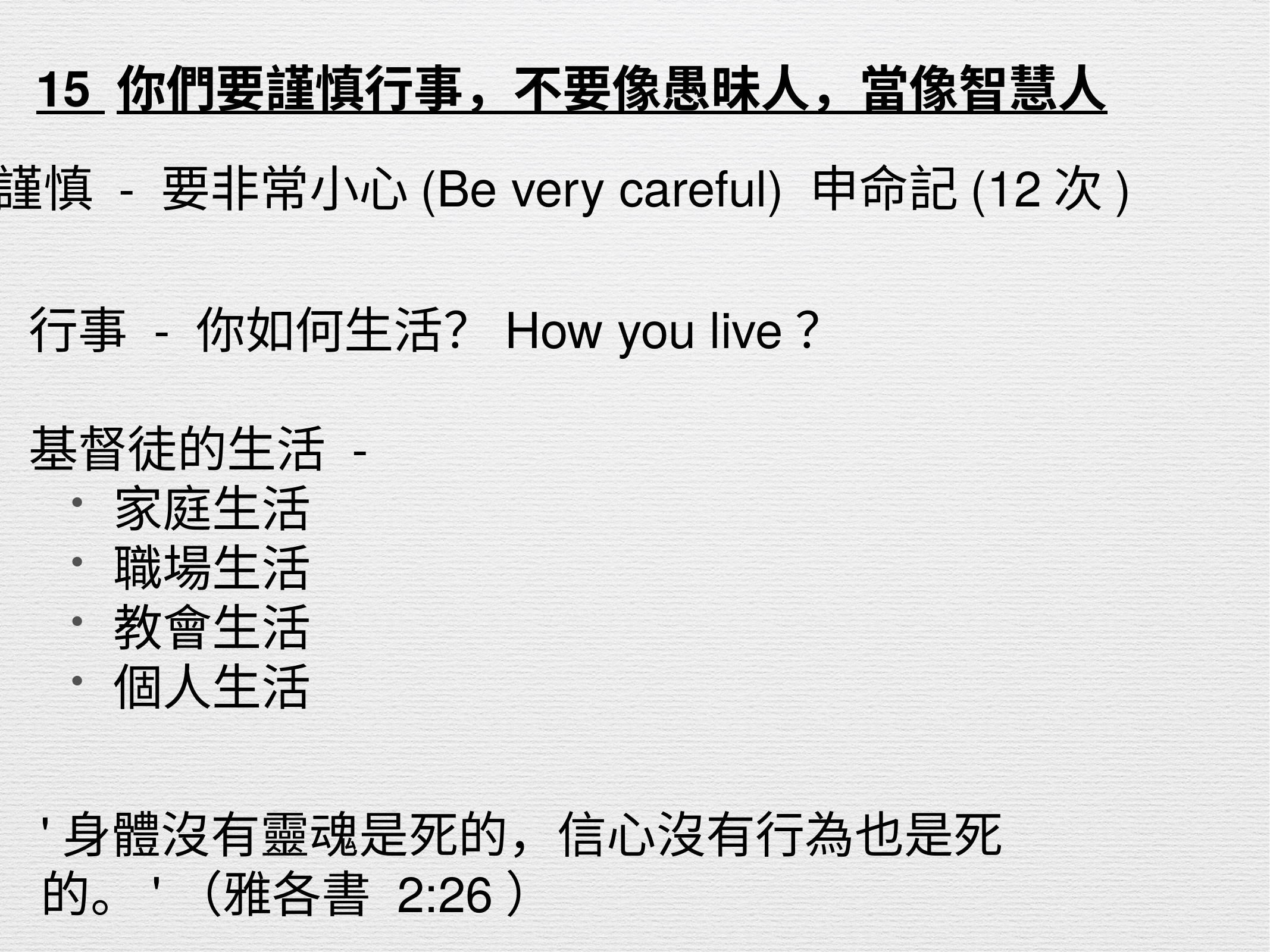

15 你們要謹慎行事，不要像愚昧人，當像智慧人
謹慎 - 要非常小心(Be very careful) 申命記(12次)
行事 - 你如何生活？How you live？

基督徒的生活 -
家庭生活
職場生活
教會生活
個人生活
'身體沒有靈魂是死的，信心沒有行為也是死的。'（雅各書 2:26）